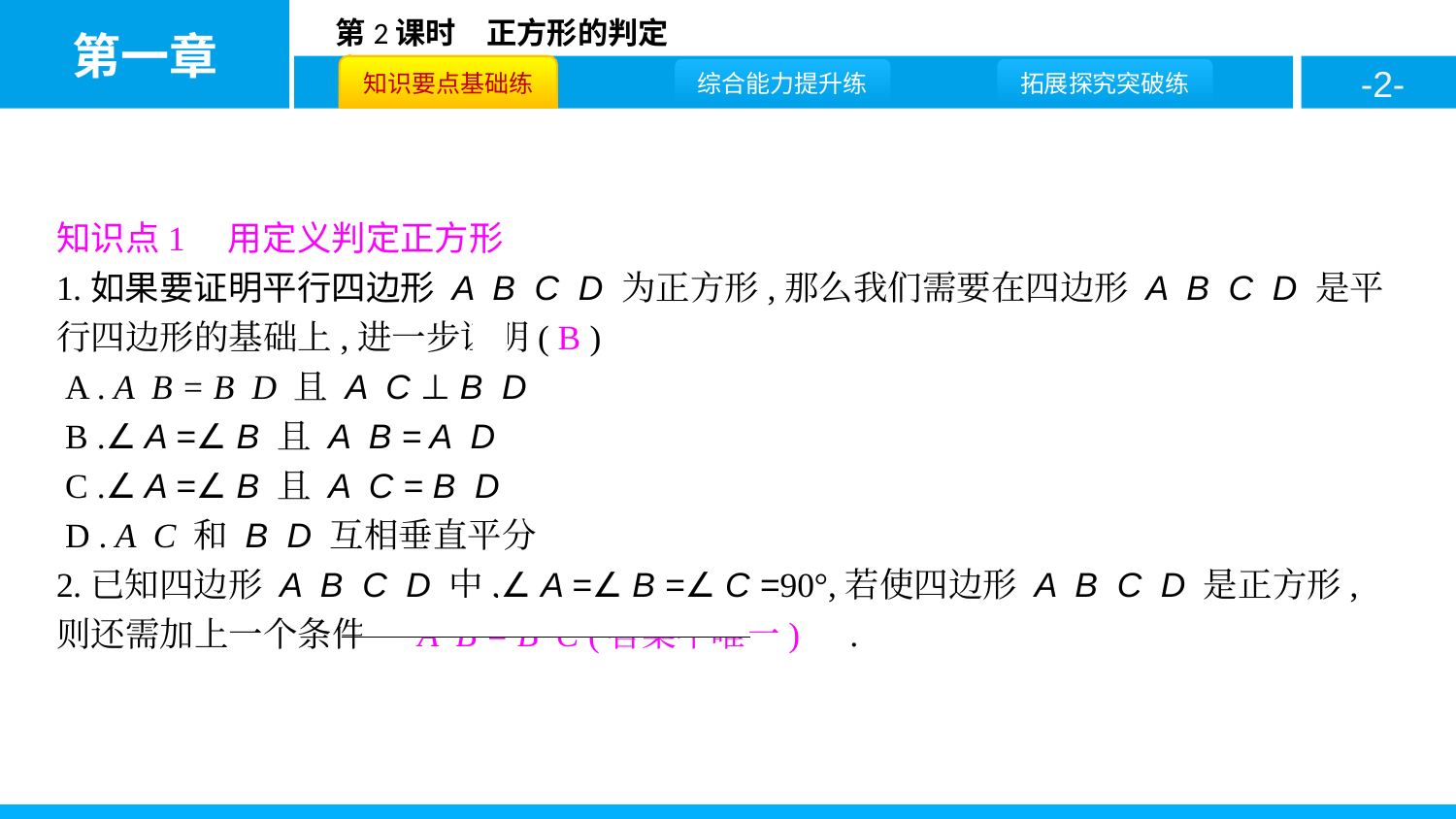

知识点1　用定义判定正方形
1.如果要证明平行四边形 A  B  C  D 为正方形,那么我们需要在四边形 A  B  C  D 是平行四边形的基础上,进一步证明( B )
 A . A  B = B  D 且 A  C ⊥ B  D
 B .∠ A =∠ B 且 A  B = A  D
 C .∠ A =∠ B 且 A  C = B  D
 D . A  C 和 B  D 互相垂直平分
2.已知四边形 A  B  C  D 中,∠ A =∠ B =∠ C =90°,若使四边形 A  B  C  D 是正方形,则还需加上一个条件　 A  B = B  C (答案不唯一)　.